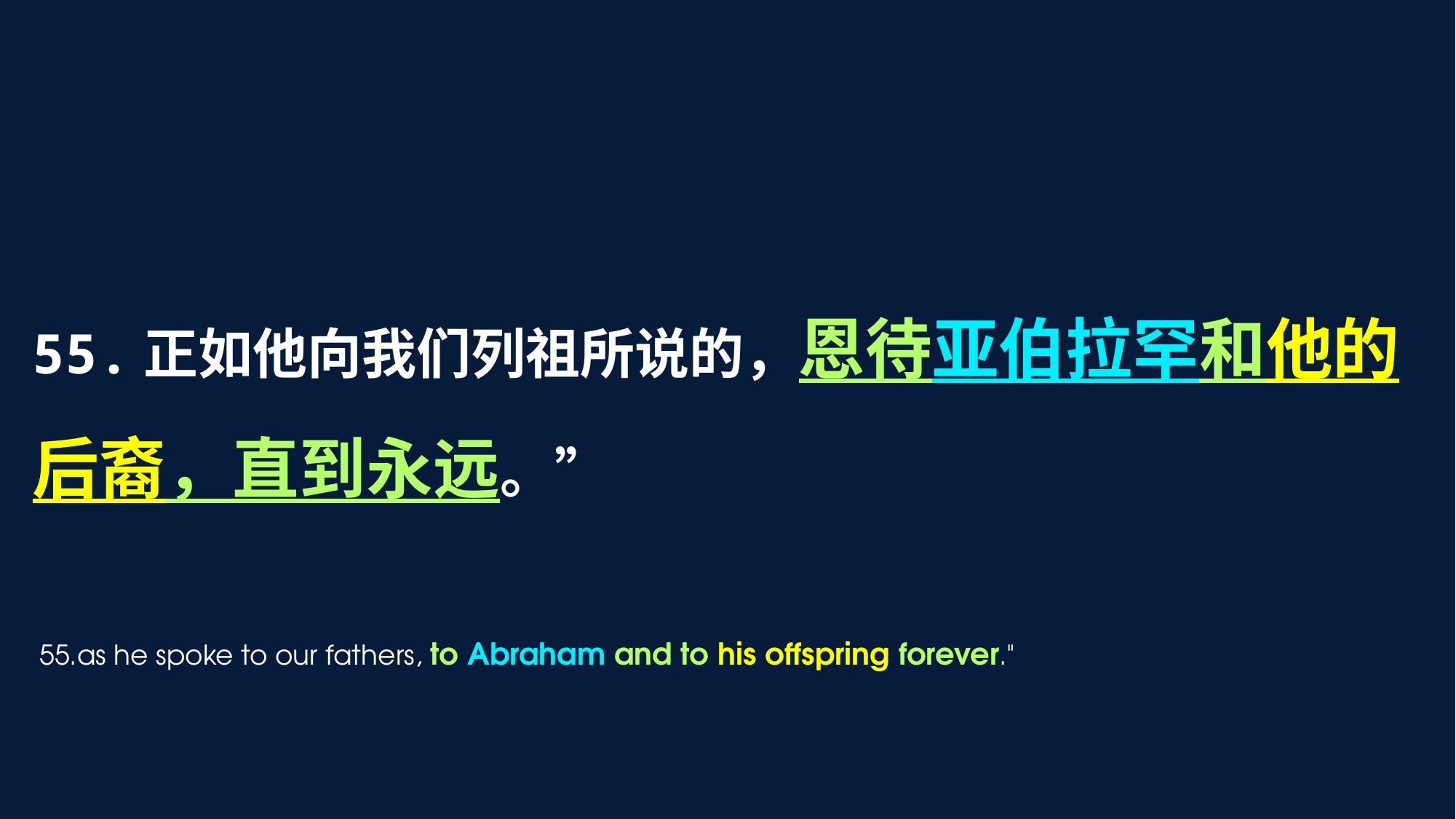

55.正如他向我们列祖所说的，恩待亚伯拉罕和他的后裔，直到永远。”
55.as he spoke to our fathers, to Abraham and to his offspring forever."